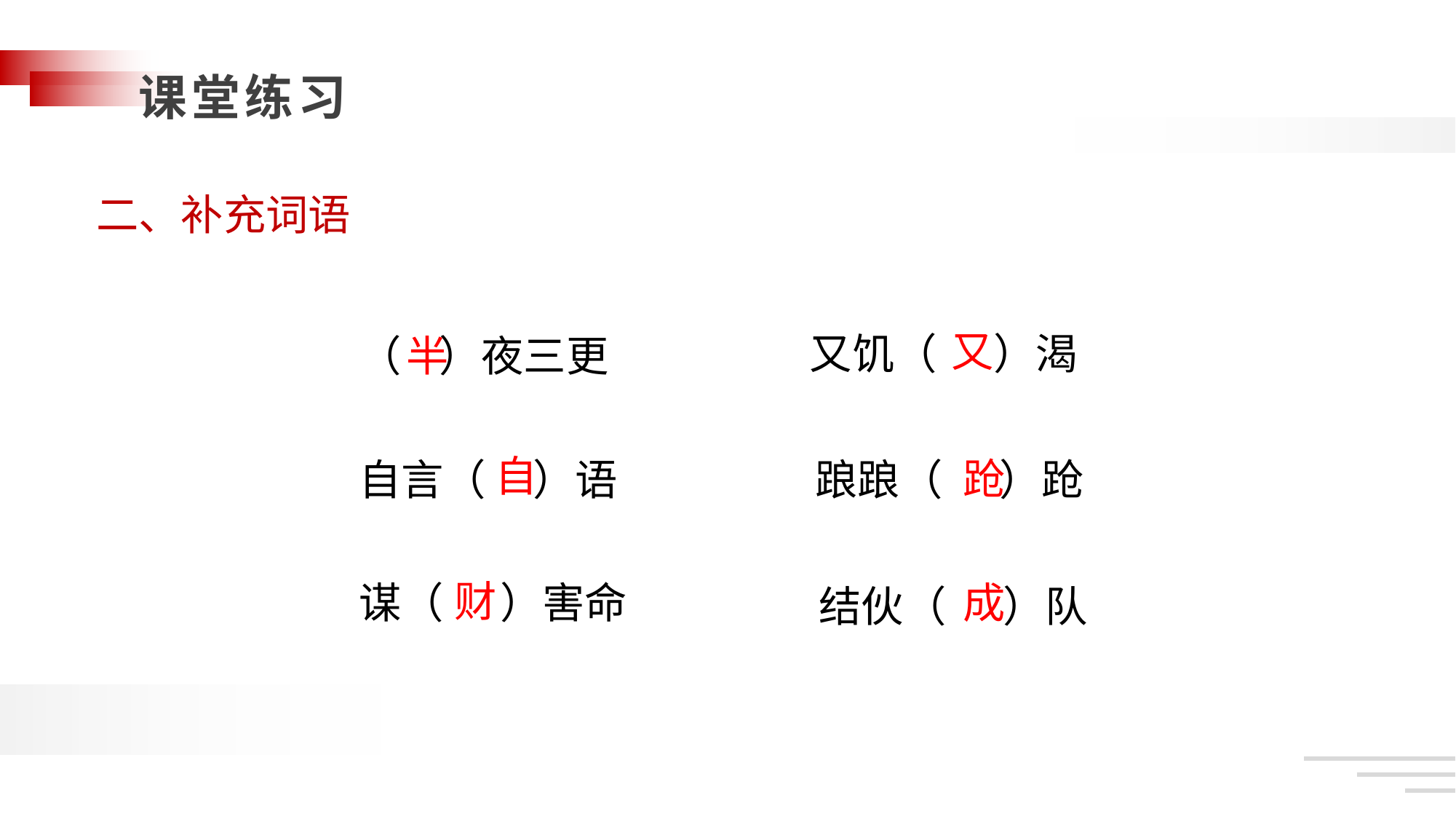

二、补充词语
又饥（      ）渴
又
（    ）夜三更
半
自
自言（     ）语
踉踉（      ）跄
跄
谋（      ）害命
财
成
结伙（      ）队